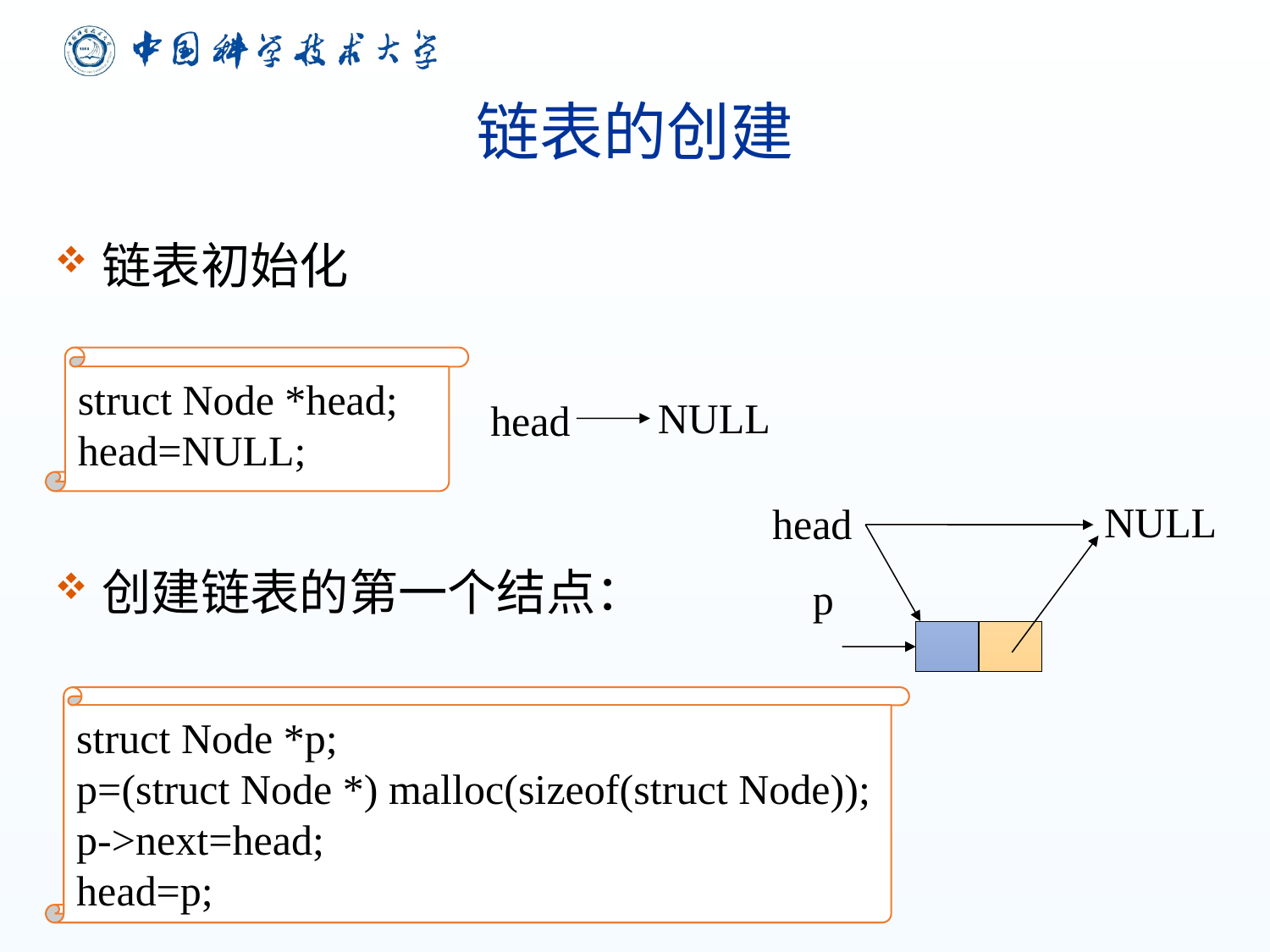

# 链表的创建
链表初始化

创建链表的第一个结点：

struct Node *head;
head=NULL;
head
NULL

head
NULL

p

struct Node *p;
p=(struct Node *) malloc(sizeof(struct Node));
p->next=head;
head=p;